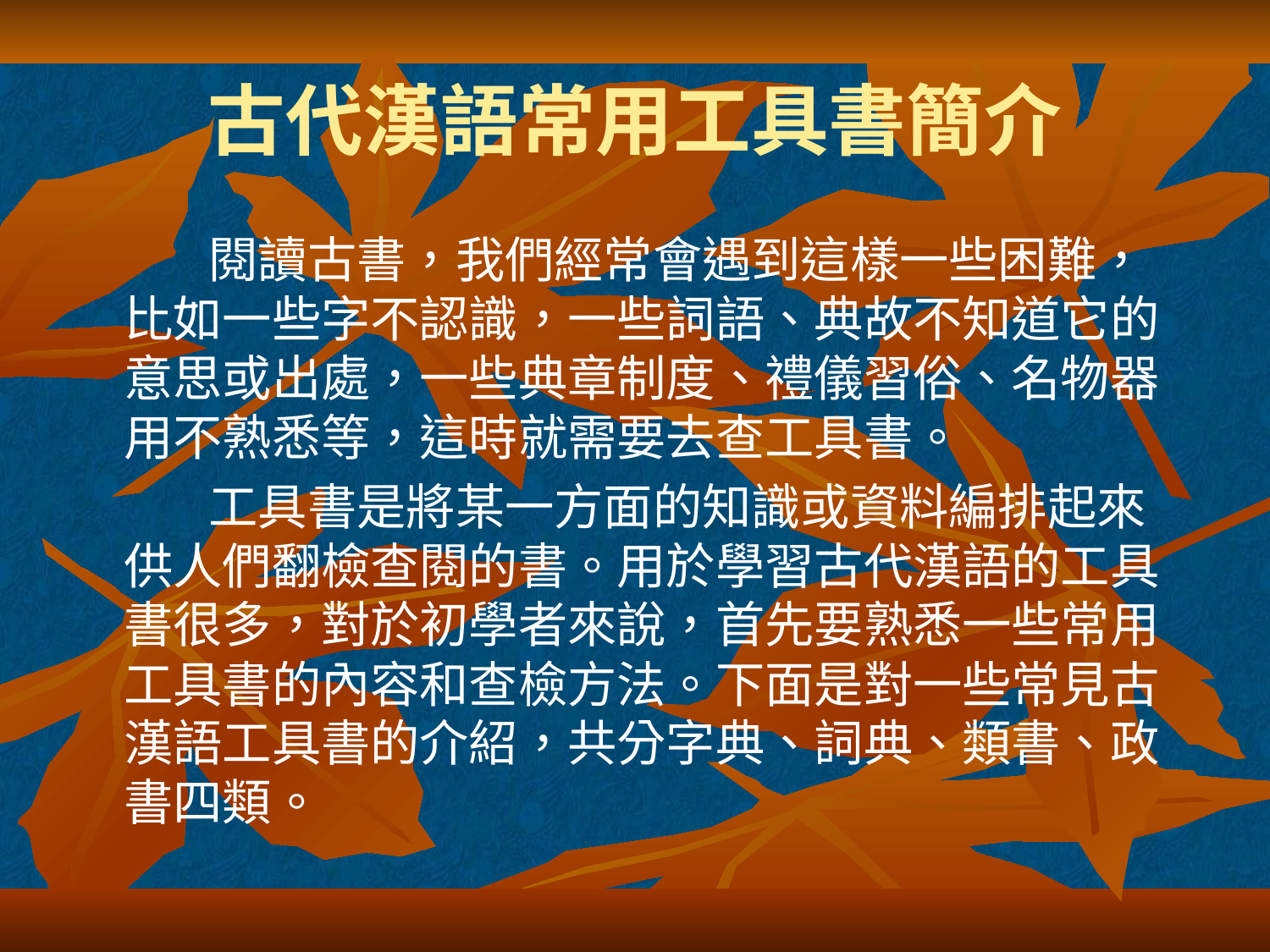

# 古代漢語常用工具書簡介
           閱讀古書，我們經常會遇到這樣一些困難，比如一些字不認識，一些詞語、典故不知道它的意思或出處，一些典章制度、禮儀習俗、名物器用不熟悉等，這時就需要去查工具書。
           工具書是將某一方面的知識或資料編排起來供人們翻檢查閱的書。用於學習古代漢語的工具書很多，對於初學者來說，首先要熟悉一些常用工具書的內容和查檢方法。下面是對一些常見古漢語工具書的介紹，共分字典、詞典、類書、政書四類。